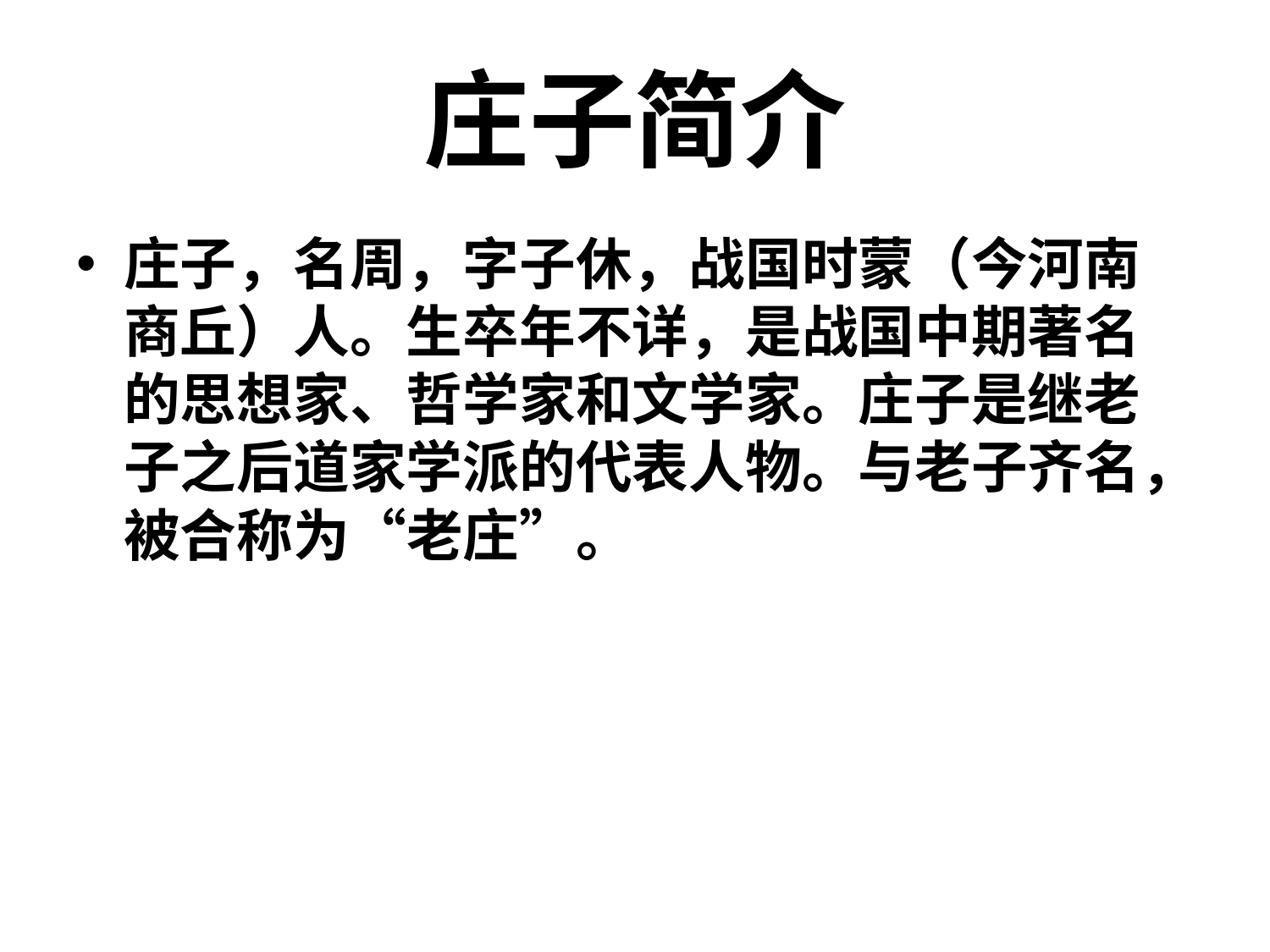

# 庄子简介
庄子，名周，字子休，战国时蒙（今河南商丘）人。生卒年不详，是战国中期著名的思想家、哲学家和文学家。庄子是继老子之后道家学派的代表人物。与老子齐名，被合称为“老庄”。